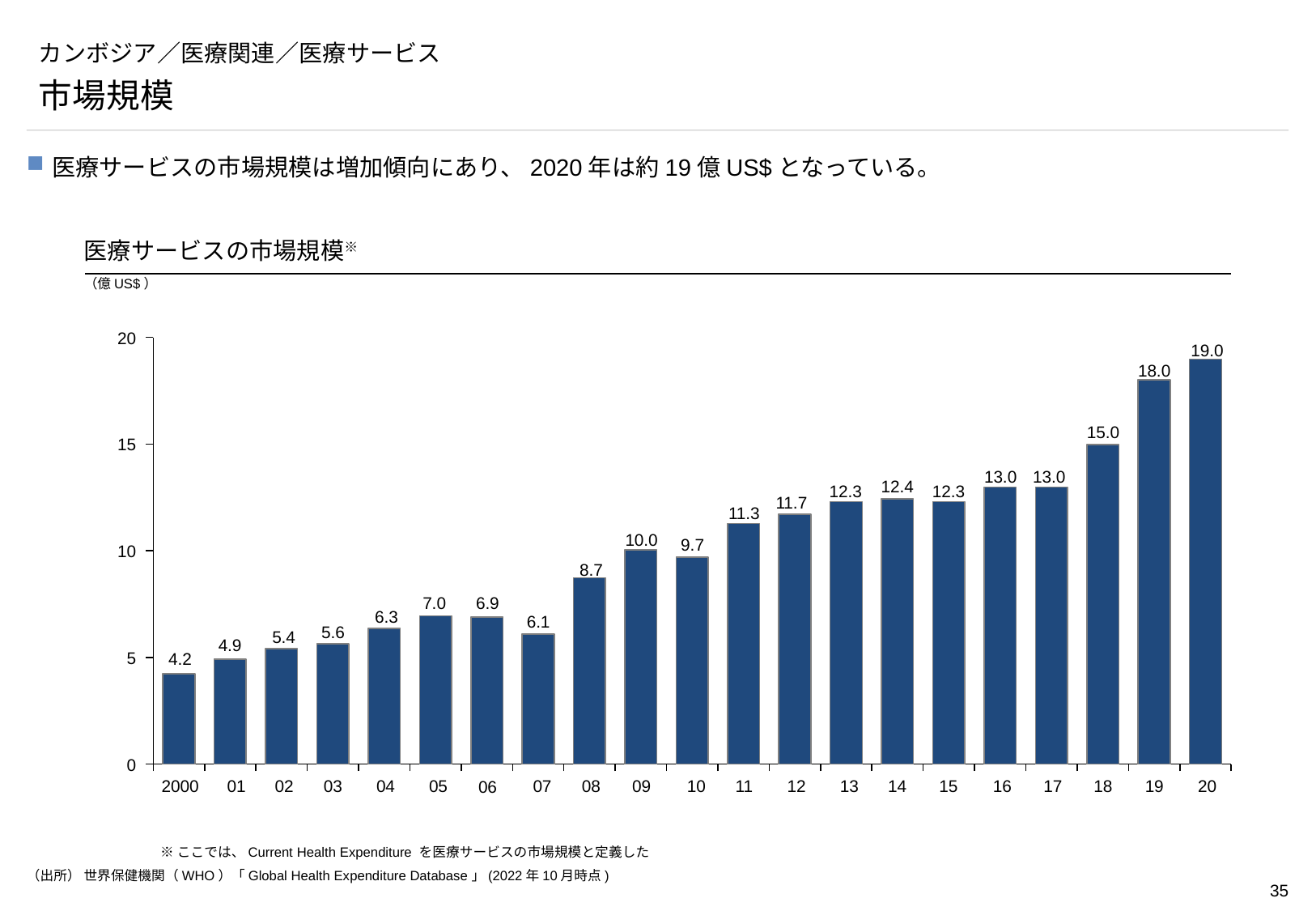

# カンボジア／医療関連／医療サービス
市場規模
医療サービスの市場規模は増加傾向にあり、2020年は約19億US$となっている。
医療サービスの市場規模※
（億US$）

### Chart

| Category |  |
|---|---|
20
19.0
18.0
15.0
15
13.0
13.0
12.4
12.3
12.3
11.7
11.3
10.0
9.7
10
8.7
7.0
6.9
6.3
6.1
5.6
5.4
4.9
5
4.2
0
2000
01
02
03
04
05
07
08
09
10
11
13
14
15
16
17
18
19
20
12
06
※ここでは、Current Health Expenditure を医療サービスの市場規模と定義した
（出所） 世界保健機関（WHO）「Global Health Expenditure Database」(2022年10月時点)